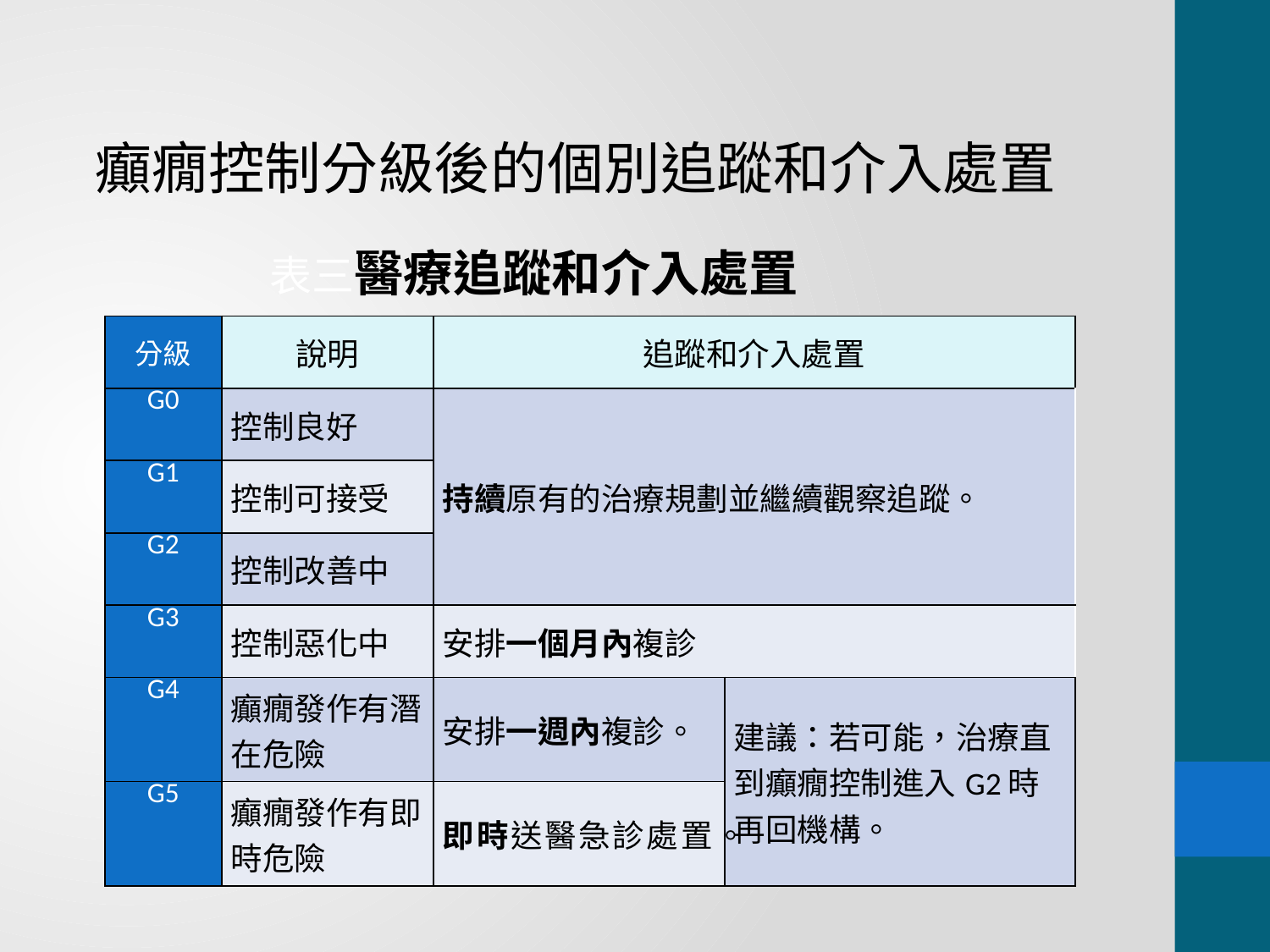

癲癇控制分級後的個別追蹤和介入處置
表三醫療追蹤和介入處置

| 分級 | 說明 | 追蹤和介入處置 |  |
| --- | --- | --- | --- |
| G0 | 控制良好 | 持續原有的治療規劃並繼續觀察追蹤。 |  |
| G1 | 控制可接受 |  |  |
| G2 | 控制改善中 |  |  |
| G3 | 控制惡化中 | 安排一個月內複診 |  |
| G4 | 癲癇發作有潛在危險 | 安排一週內複診。 | 建議：若可能，治療直到癲癇控制進入G2時再回機構。 |
| G5 | 癲癇發作有即時危險 | 即時送醫急診處置。 |  |